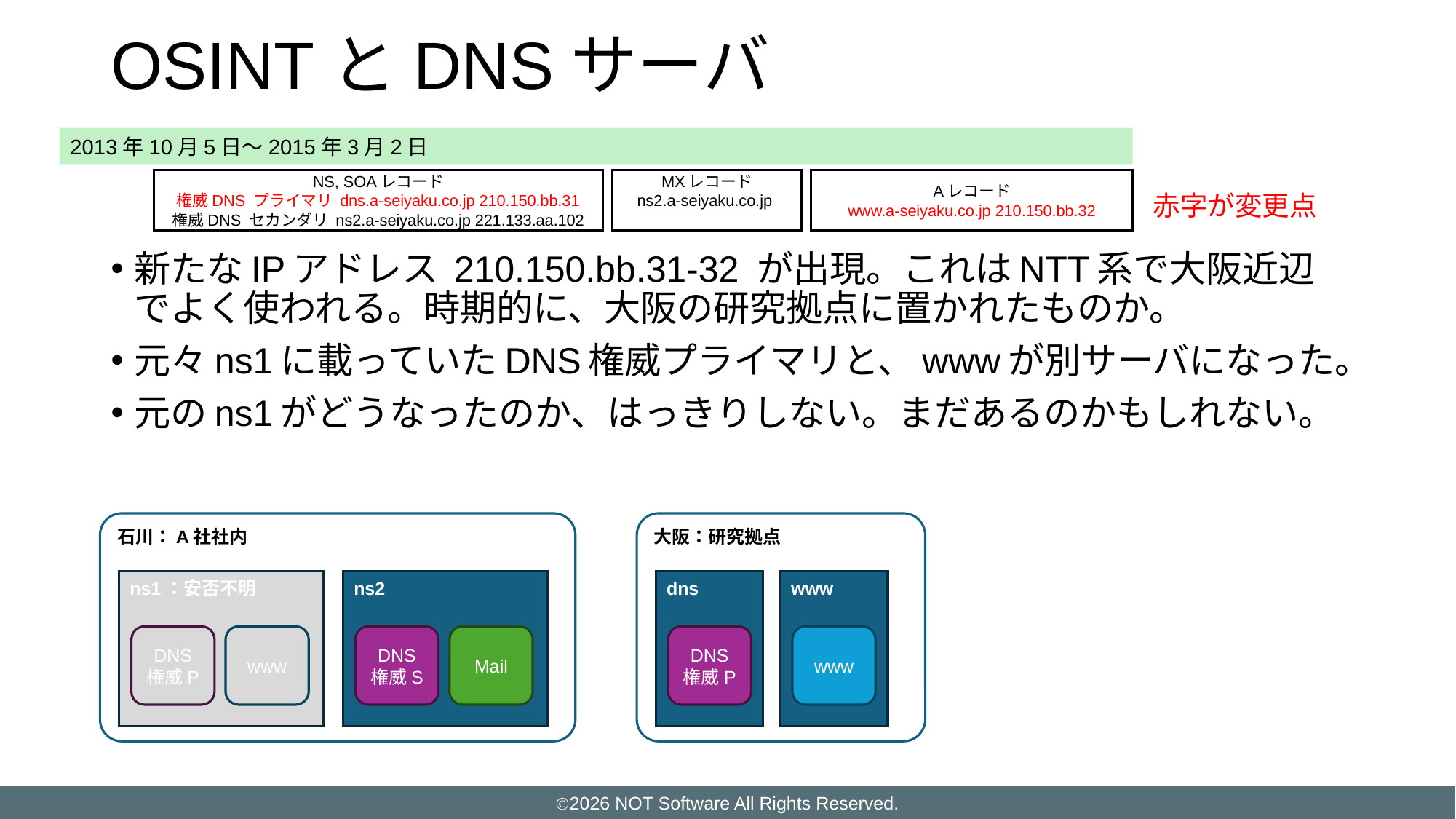

# OSINTとDNSサーバ
2013年10月5日～2015年3月2日
NS, SOAレコード
権威DNS プライマリ dns.a-seiyaku.co.jp 210.150.bb.31
権威DNS セカンダリ ns2.a-seiyaku.co.jp 221.133.aa.102
MXレコード
ns2.a-seiyaku.co.jp

Aレコード
www.a-seiyaku.co.jp 210.150.bb.32
赤字が変更点
新たなIPアドレス 210.150.bb.31-32 が出現。これはNTT系で大阪近辺でよく使われる。時期的に、大阪の研究拠点に置かれたものか。
元々ns1に載っていたDNS権威プライマリと、wwwが別サーバになった。
元のns1がどうなったのか、はっきりしない。まだあるのかもしれない。
石川：A社社内
大阪：研究拠点
ns1：安否不明
ns2
dns
www
DNS
権威P
www
DNS
権威S
Mail
DNS
権威P
www